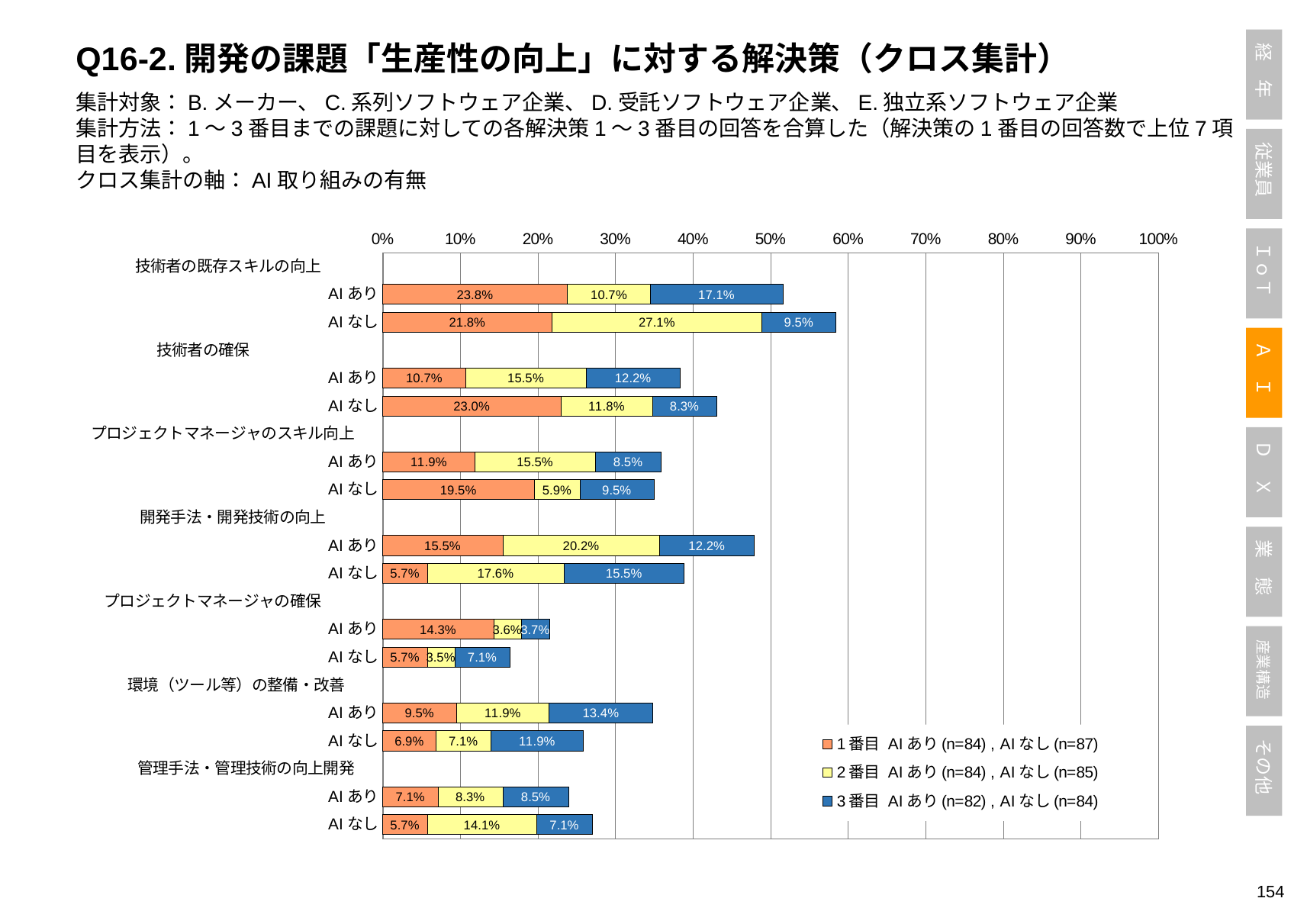

Q16-2.開発の課題「生産性の向上」に対する解決策（クロス集計）
集計対象：B.メーカー、C.系列ソフトウェア企業、D.受託ソフトウェア企業、E.独立系ソフトウェア企業
集計方法：1～3番目までの課題に対しての各解決策1～3番目の回答を合算した（解決策の1番目の回答数で上位7項目を表示）。
クロス集計の軸：AI取り組みの有無

### Chart

| Category | 1番目 AIあり(n=84) , AIなし(n=87) | 2番目 AIあり(n=84) , AIなし(n=85) | 3番目 AIあり(n=82) , AIなし(n=84) |
|---|---|---|---|
| 技術者の既存スキルの向上             | None | None | None |
| AIあり | 0.23809523809523808 | 0.10714285714285714 | 0.17073170731707318 |
| AIなし | 0.21839080459770116 | 0.27058823529411763 | 0.09523809523809523 |
| 技術者の確保                            | None | None | None |
| AIあり | 0.10714285714285714 | 0.15476190476190477 | 0.12195121951219512 |
| AIなし | 0.22988505747126436 | 0.11764705882352941 | 0.08333333333333333 |
| プロジェクトマネージャのスキル向上      | None | None | None |
| AIあり | 0.11904761904761904 | 0.15476190476190477 | 0.08536585365853659 |
| AIなし | 0.19540229885057472 | 0.058823529411764705 | 0.09523809523809523 |
| 開発手法・開発技術の向上            | None | None | None |
| AIあり | 0.15476190476190477 | 0.20238095238095238 | 0.12195121951219512 |
| AIなし | 0.05747126436781609 | 0.17647058823529413 | 0.15476190476190477 |
| プロジェクトマネージャの確保             | None | None | None |
| AIあり | 0.14285714285714285 | 0.03571428571428571 | 0.036585365853658534 |
| AIなし | 0.05747126436781609 | 0.03529411764705882 | 0.07142857142857142 |
| 環境（ツール等）の整備・改善        | None | None | None |
| AIあり | 0.09523809523809523 | 0.11904761904761904 | 0.13414634146341464 |
| AIなし | 0.06896551724137931 | 0.07058823529411765 | 0.11904761904761904 |
| 管理手法・管理技術の向上開発      | None | None | None |
| AIあり | 0.07142857142857142 | 0.08333333333333333 | 0.08536585365853659 |
| AIなし | 0.05747126436781609 | 0.1411764705882353 | 0.07142857142857142 |
154